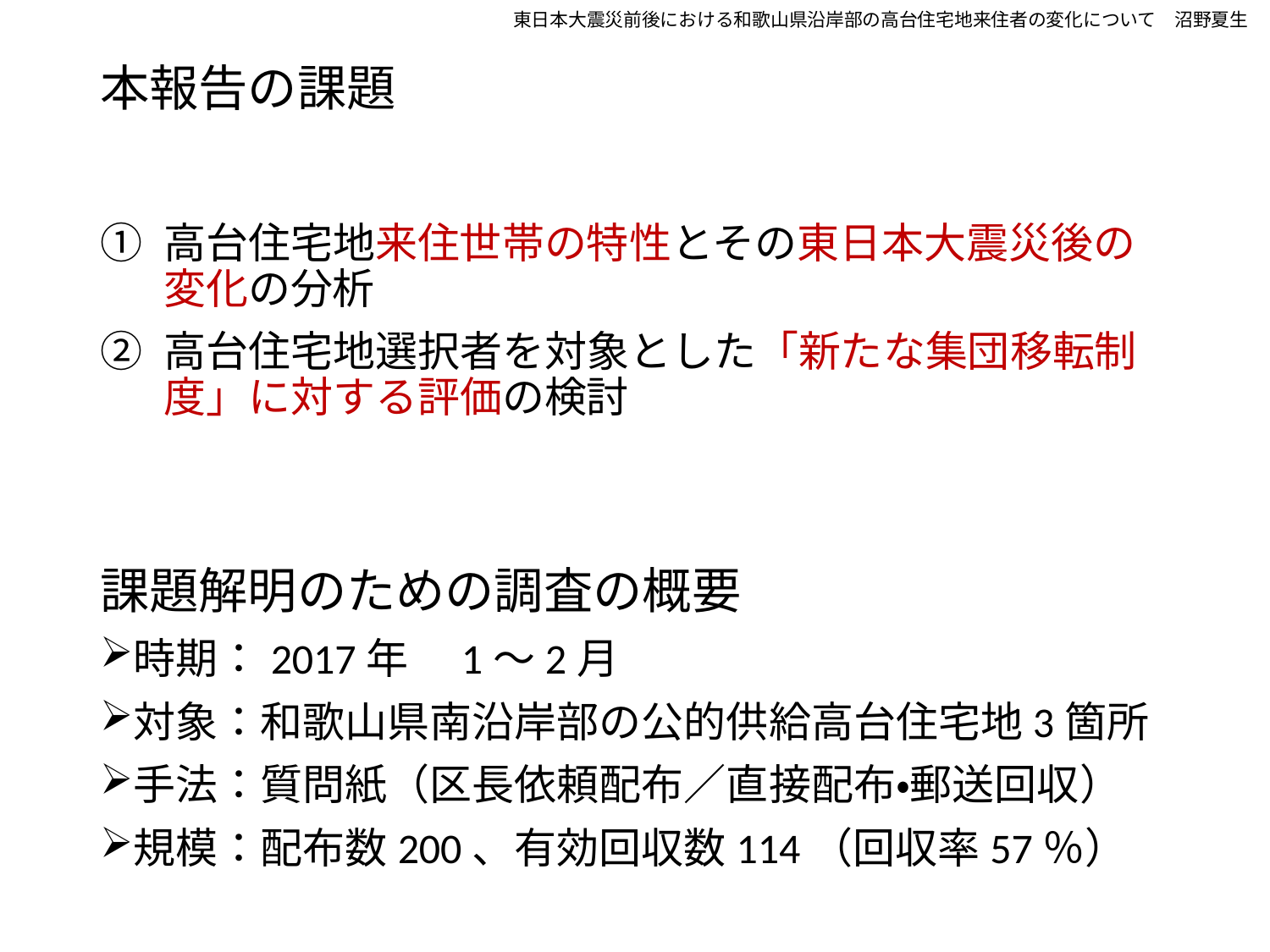

東日本大震災前後における和歌山県沿岸部の高台住宅地来住者の変化について　沼野夏生
# 本報告の課題
高台住宅地来住世帯の特性とその東日本大震災後の変化の分析
高台住宅地選択者を対象とした「新たな集団移転制度」に対する評価の検討

課題解明のための調査の概要
時期：2017年　1～2月
対象：和歌山県南沿岸部の公的供給高台住宅地3箇所
手法：質問紙（区長依頼配布／直接配布・郵送回収）
規模：配布数200、有効回収数114（回収率57％）